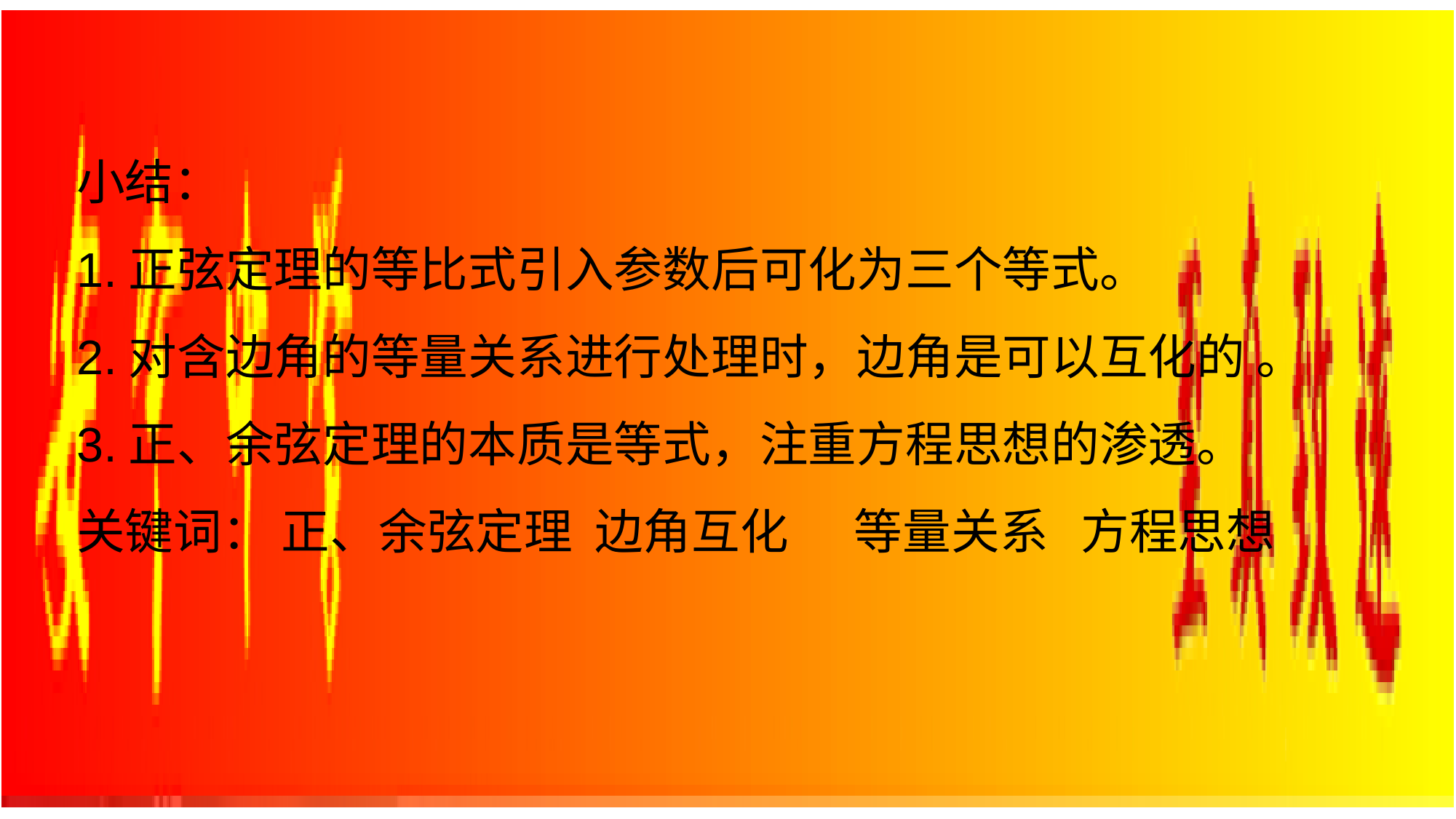

小结：
1.正弦定理的等比式引入参数后可化为三个等式。
2.对含边角的等量关系进行处理时，边角是可以互化的 。
3.正、余弦定理的本质是等式，注重方程思想的渗透。
关键词： 正、余弦定理  边角互化      等量关系   方程思想